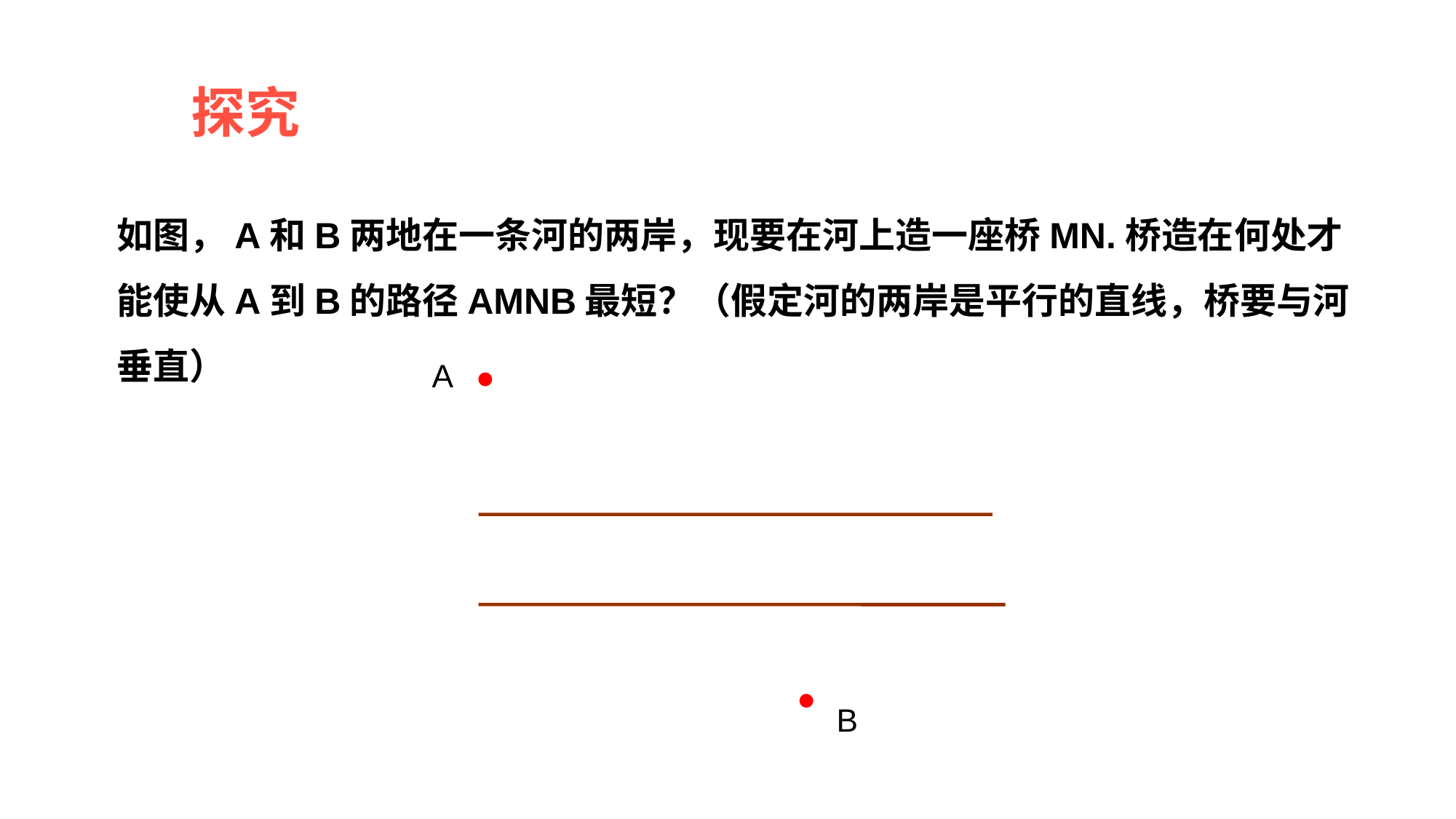

探究
如图，A和B两地在一条河的两岸，现要在河上造一座桥MN.桥造在何处才能使从A到B的路径AMNB最短？（假定河的两岸是平行的直线，桥要与河垂直）
A

B